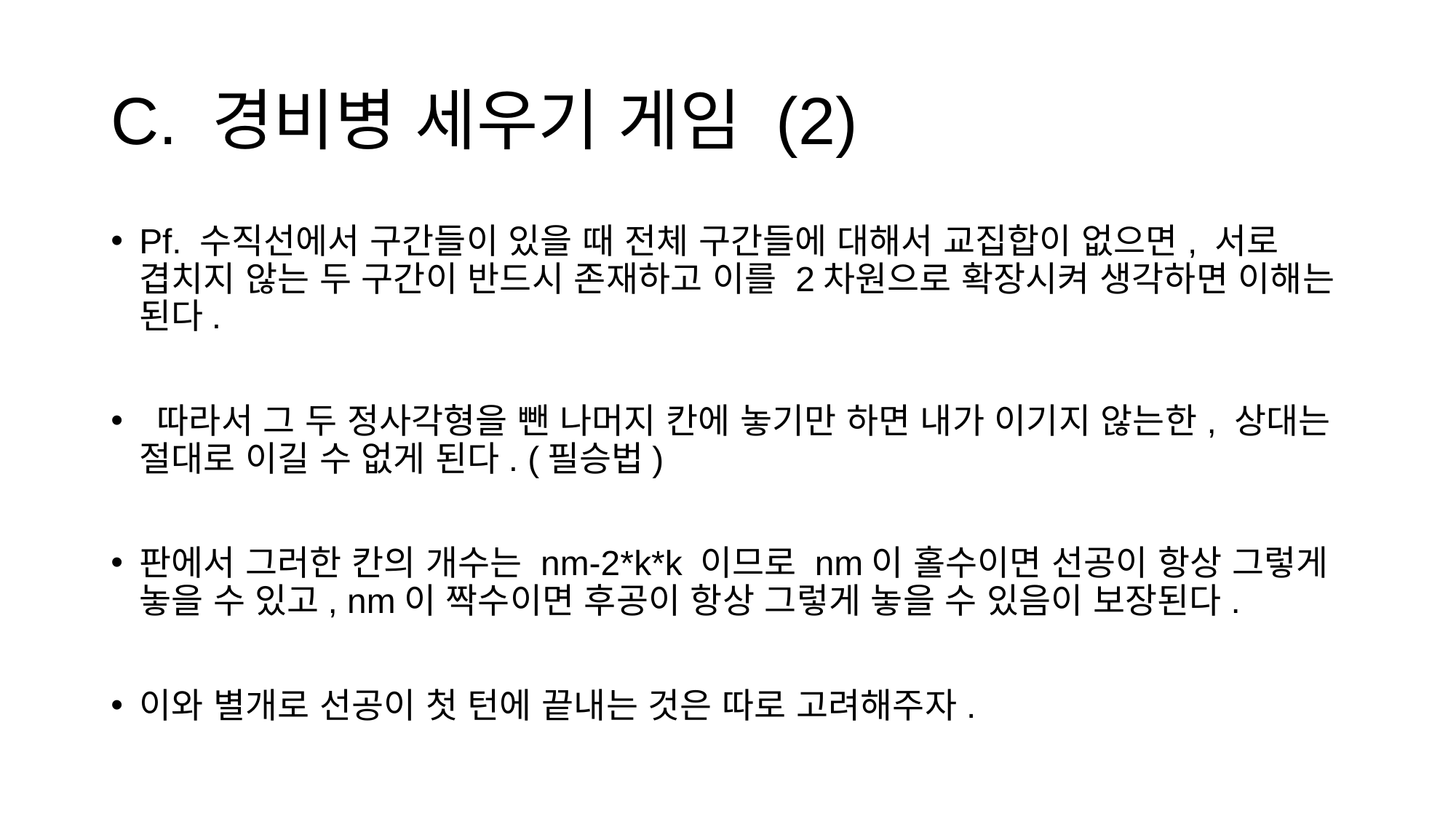

# C. 경비병 세우기 게임 (2)
Pf. 수직선에서 구간들이 있을 때 전체 구간들에 대해서 교집합이 없으면, 서로 겹치지 않는 두 구간이 반드시 존재하고 이를 2차원으로 확장시켜 생각하면 이해는 된다.

 따라서 그 두 정사각형을 뺀 나머지 칸에 놓기만 하면 내가 이기지 않는한, 상대는 절대로 이길 수 없게 된다. (필승법)

판에서 그러한 칸의 개수는 nm-2*k*k 이므로 nm이 홀수이면 선공이 항상 그렇게 놓을 수 있고, nm이 짝수이면 후공이 항상 그렇게 놓을 수 있음이 보장된다.

이와 별개로 선공이 첫 턴에 끝내는 것은 따로 고려해주자.